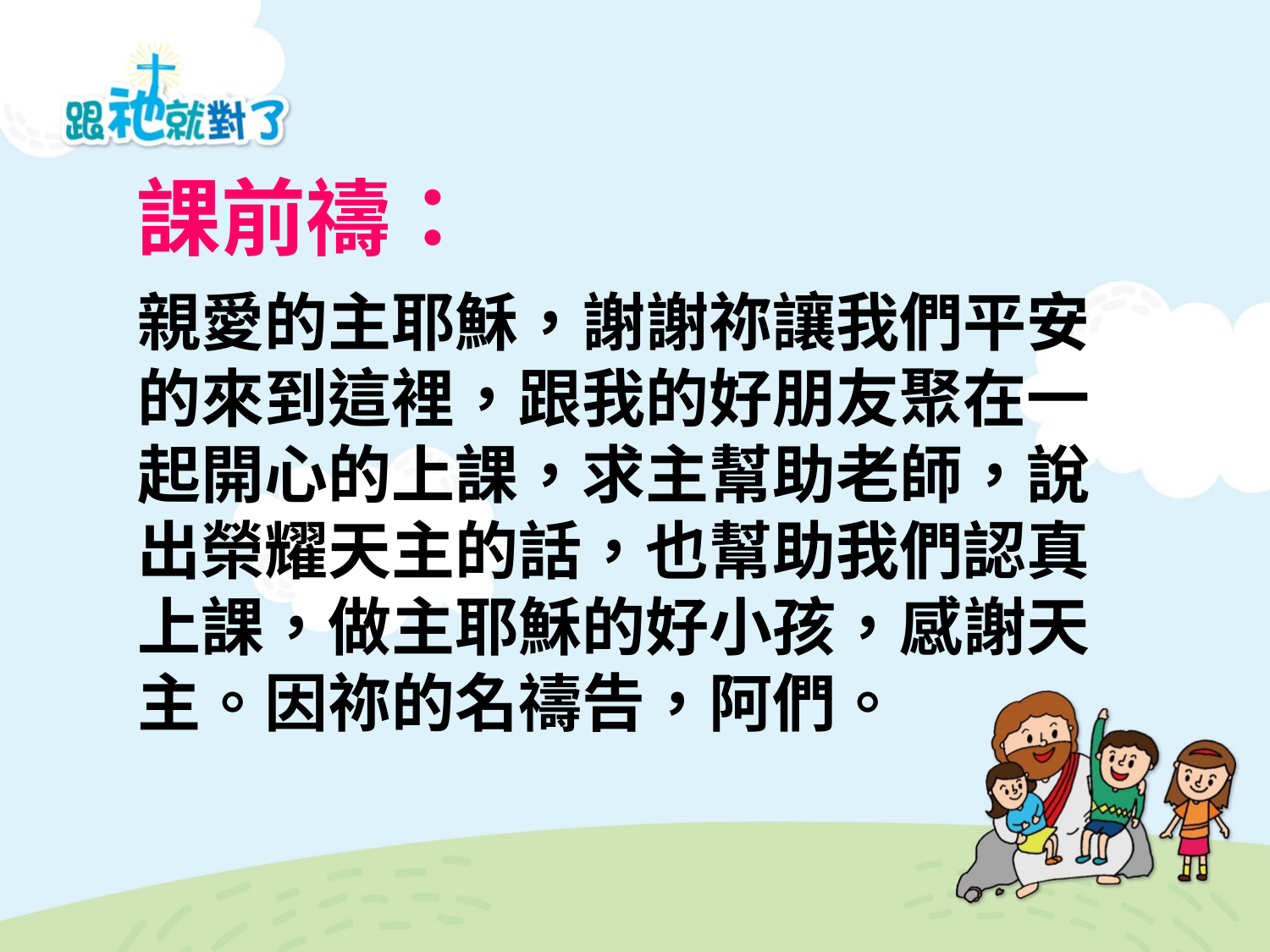

課前禱：
親愛的主耶穌，謝謝祢讓我們平安的來到這裡，跟我的好朋友聚在一起開心的上課，求主幫助老師，說出榮耀天主的話，也幫助我們認真上課，做主耶穌的好小孩，感謝天主。因祢的名禱告，阿們。